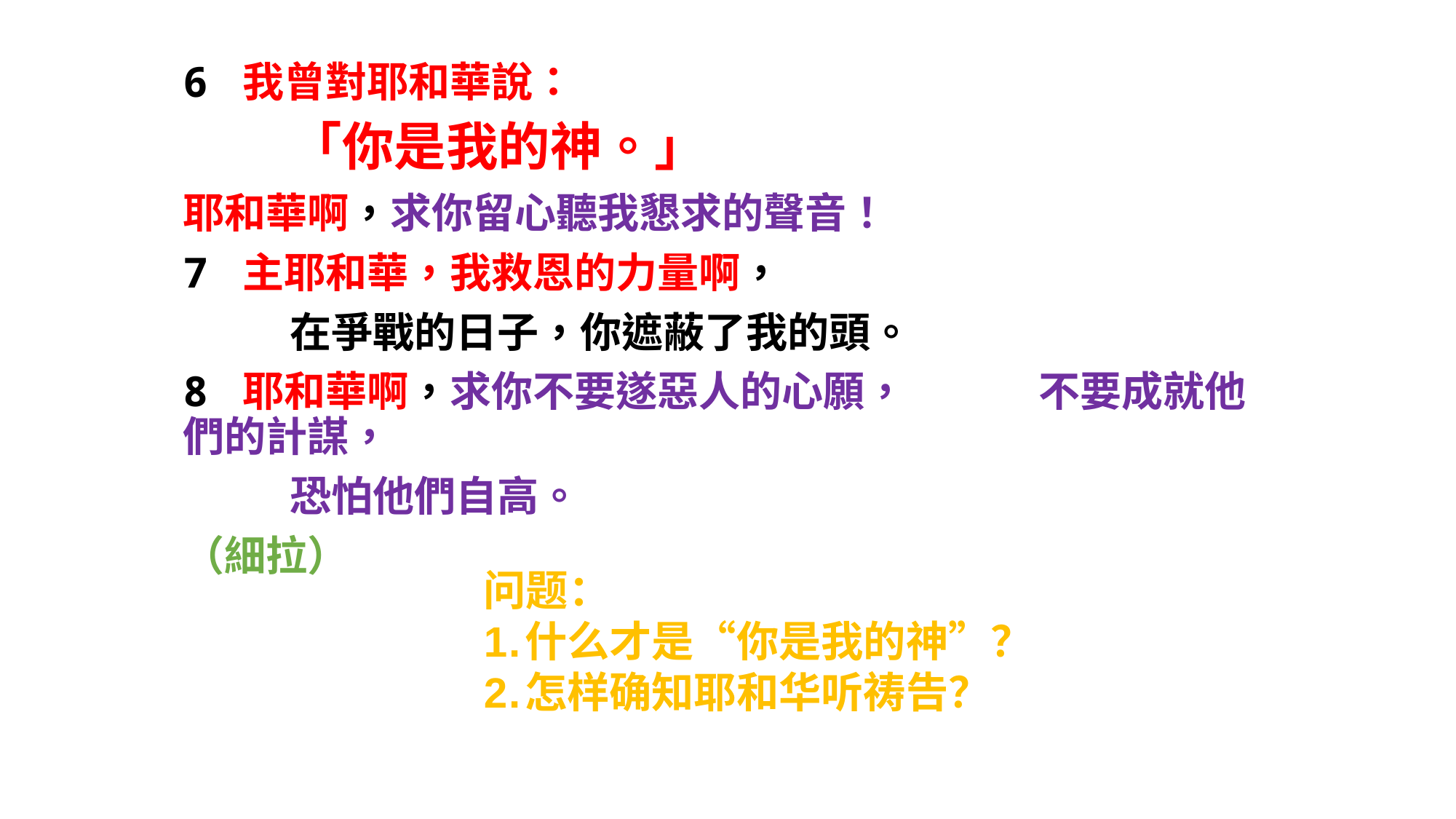

6 我曾對耶和華說：
	「你是我的神。」
耶和華啊，求你留心聽我懇求的聲音！
7 主耶和華，我救恩的力量啊，
	在爭戰的日子，你遮蔽了我的頭。
8 耶和華啊，求你不要遂惡人的心願，			     		不要成就他們的計謀，
		恐怕他們自高。
（細拉）
问题：
什么才是“你是我的神”？
怎样确知耶和华听祷告？